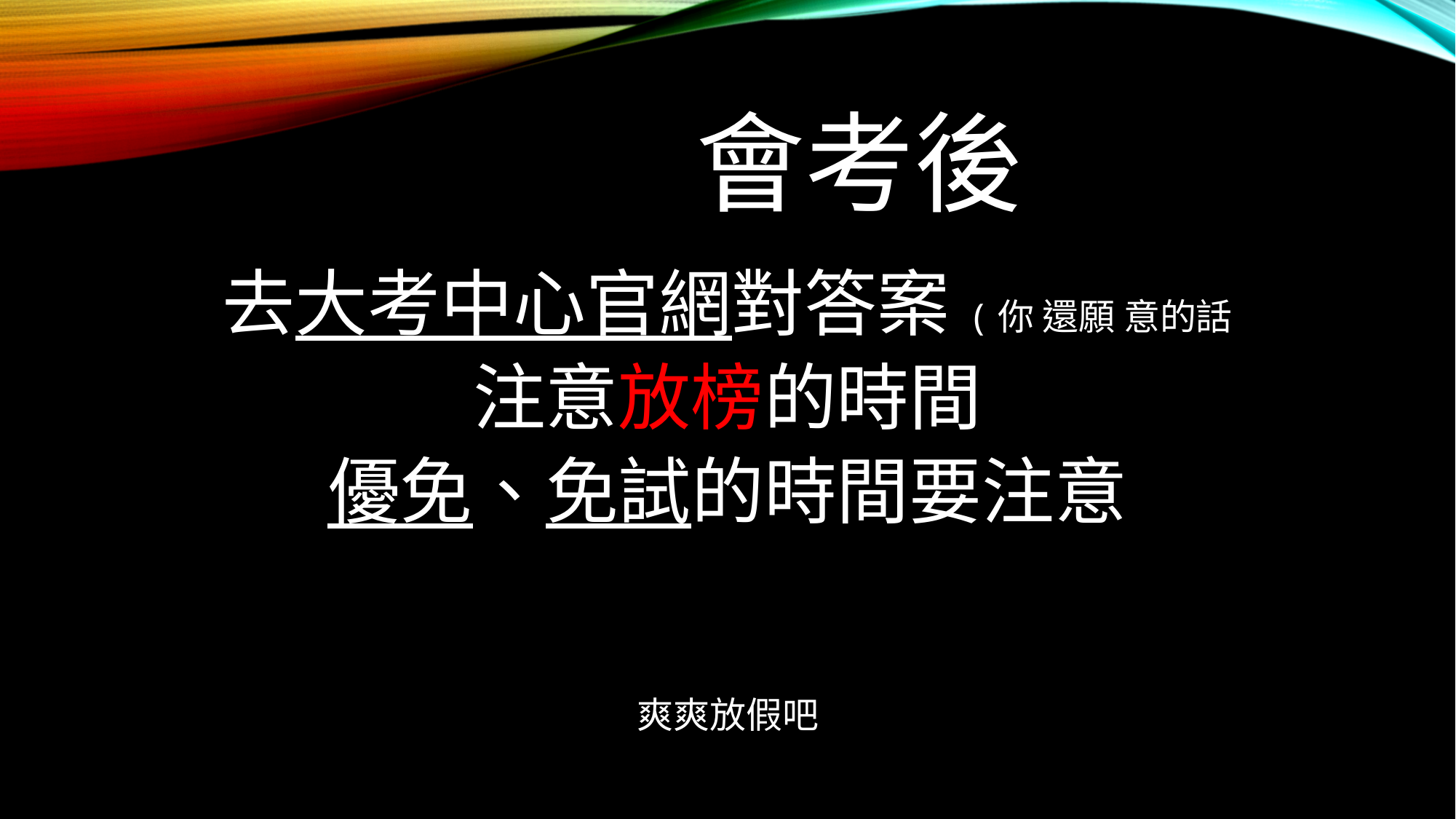

# 會考後
去大考中心官網對答案(你 還願 意的話
注意放榜的時間
優免、免試的時間要注意

爽爽放假吧